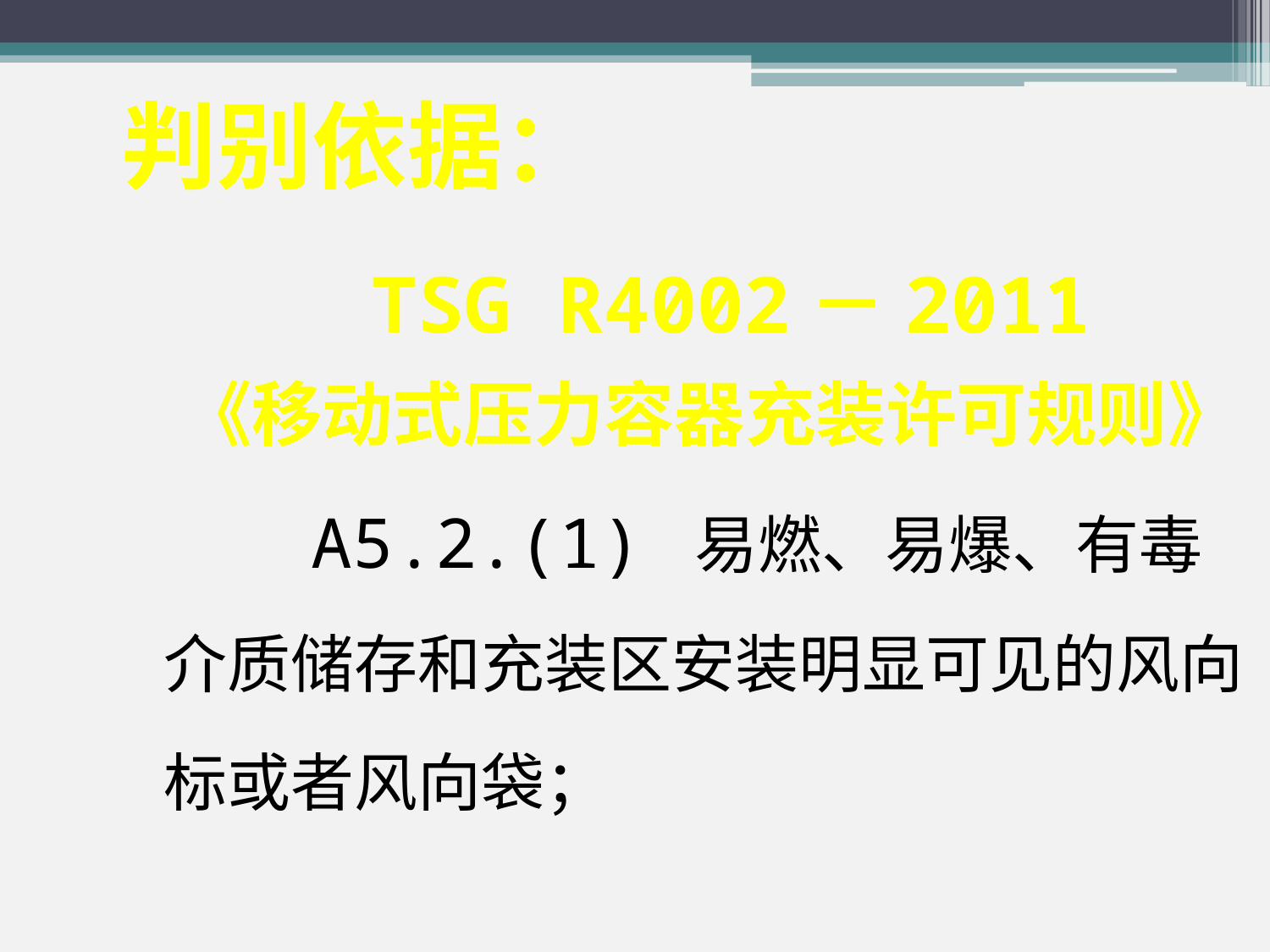

判别依据：
 TSG R4002－2011
《移动式压力容器充装许可规则》
      A5.2.(1) 易燃、易爆、有毒介质储存和充装区安装明显可见的风向标或者风向袋；